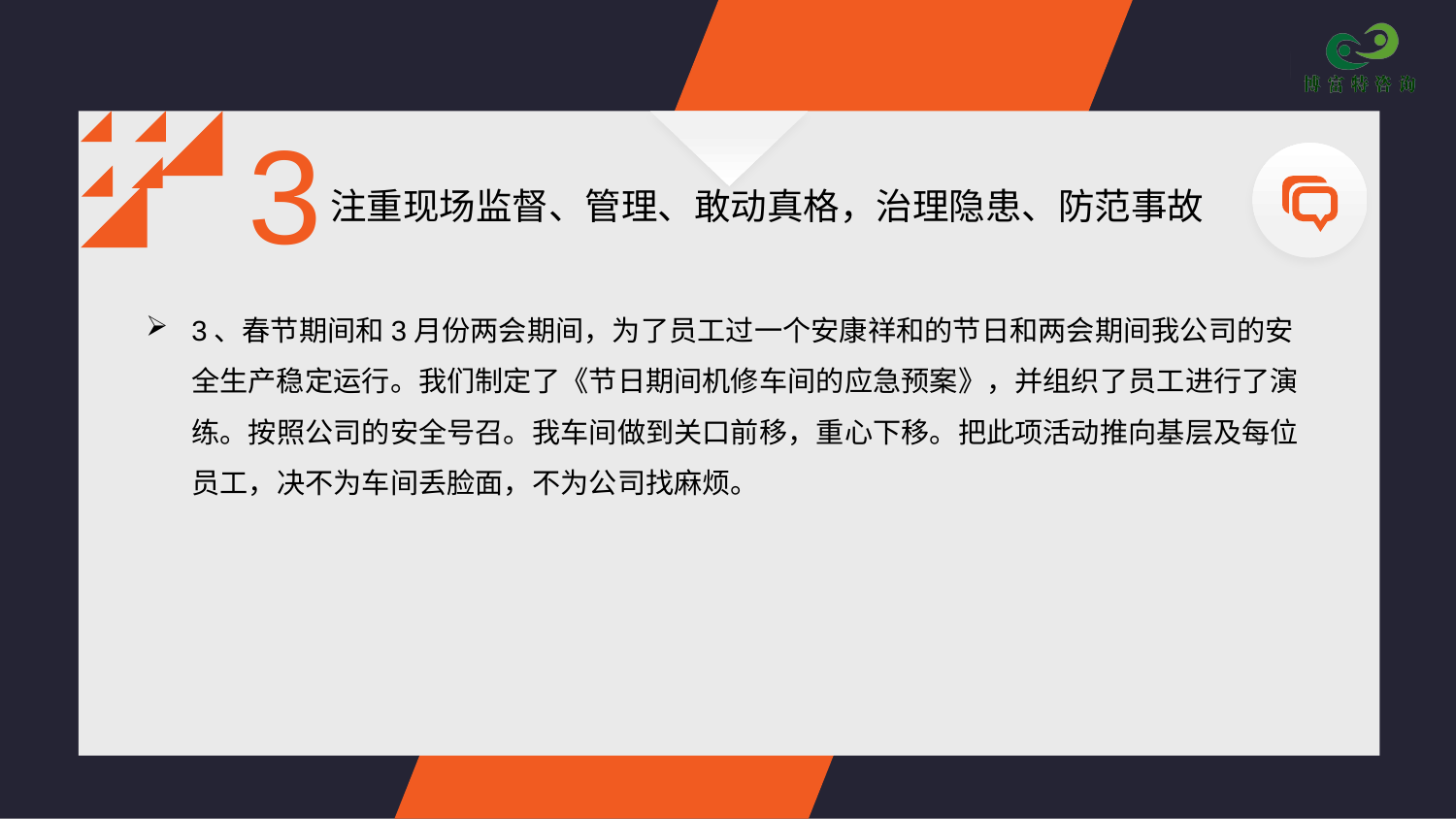

3

注重现场监督、管理、敢动真格，治理隐患、防范事故
3、春节期间和3月份两会期间，为了员工过一个安康祥和的节日和两会期间我公司的安全生产稳定运行。我们制定了《节日期间机修车间的应急预案》，并组织了员工进行了演练。按照公司的安全号召。我车间做到关口前移，重心下移。把此项活动推向基层及每位员工，决不为车间丢脸面，不为公司找麻烦。